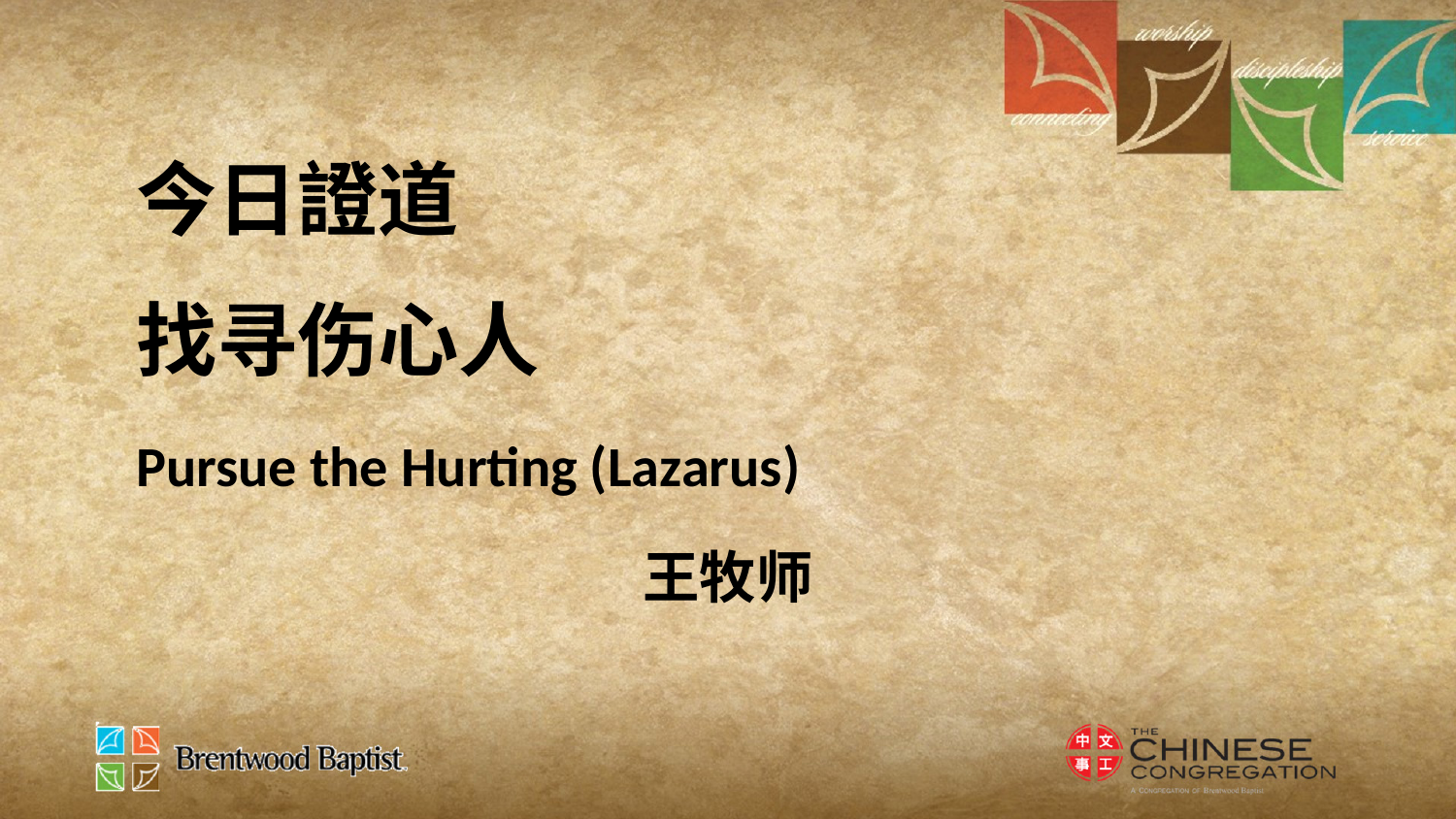

今日證道

找寻伤心人

Pursue the Hurting (Lazarus)

王牧师